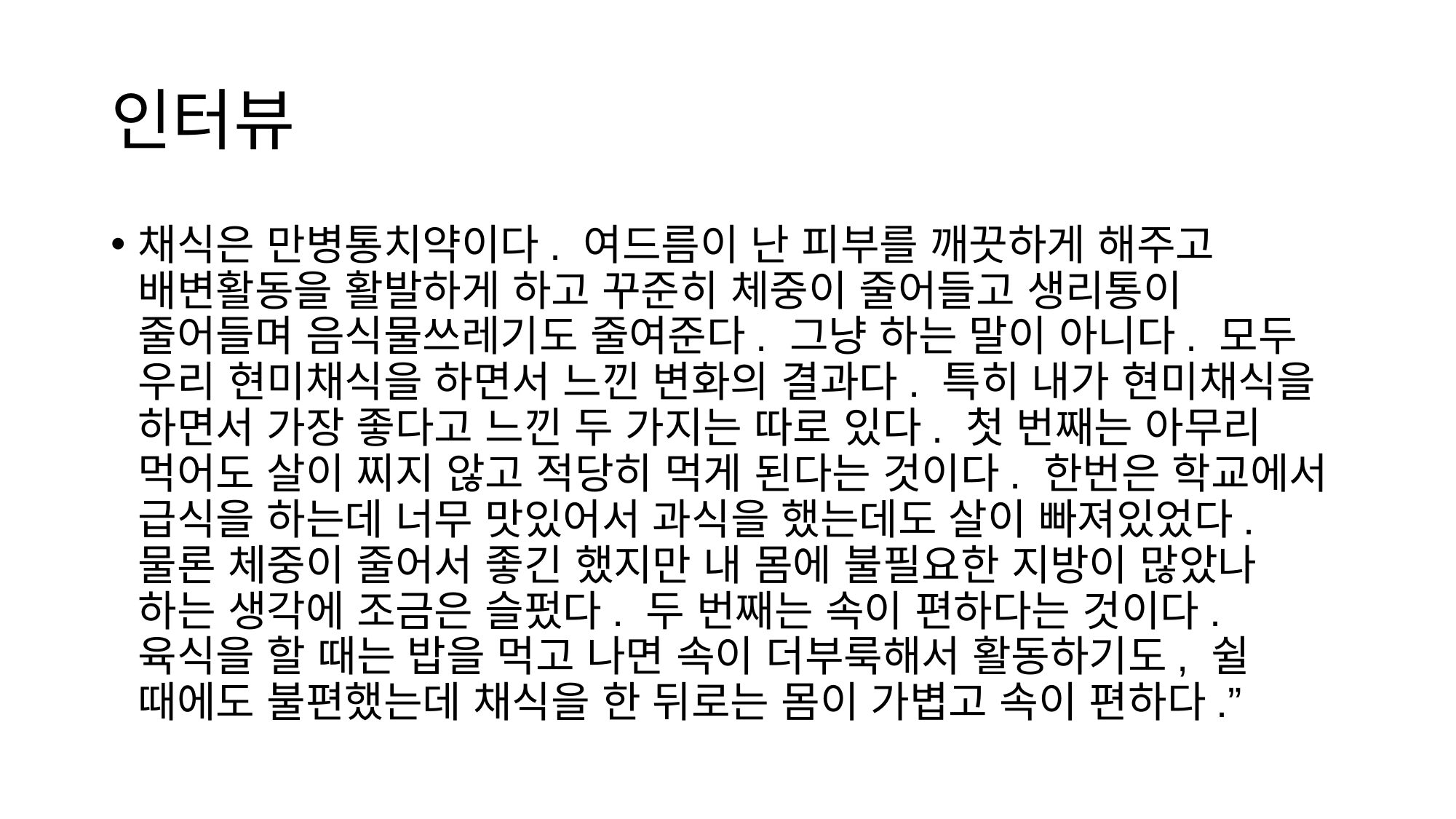

# 인터뷰
채식은 만병통치약이다. 여드름이 난 피부를 깨끗하게 해주고 배변활동을 활발하게 하고 꾸준히 체중이 줄어들고 생리통이 줄어들며 음식물쓰레기도 줄여준다. 그냥 하는 말이 아니다. 모두 우리 현미채식을 하면서 느낀 변화의 결과다. 특히 내가 현미채식을 하면서 가장 좋다고 느낀 두 가지는 따로 있다. 첫 번째는 아무리 먹어도 살이 찌지 않고 적당히 먹게 된다는 것이다. 한번은 학교에서 급식을 하는데 너무 맛있어서 과식을 했는데도 살이 빠져있었다. 물론 체중이 줄어서 좋긴 했지만 내 몸에 불필요한 지방이 많았나 하는 생각에 조금은 슬펐다. 두 번째는 속이 편하다는 것이다. 육식을 할 때는 밥을 먹고 나면 속이 더부룩해서 활동하기도, 쉴 때에도 불편했는데 채식을 한 뒤로는 몸이 가볍고 속이 편하다.”